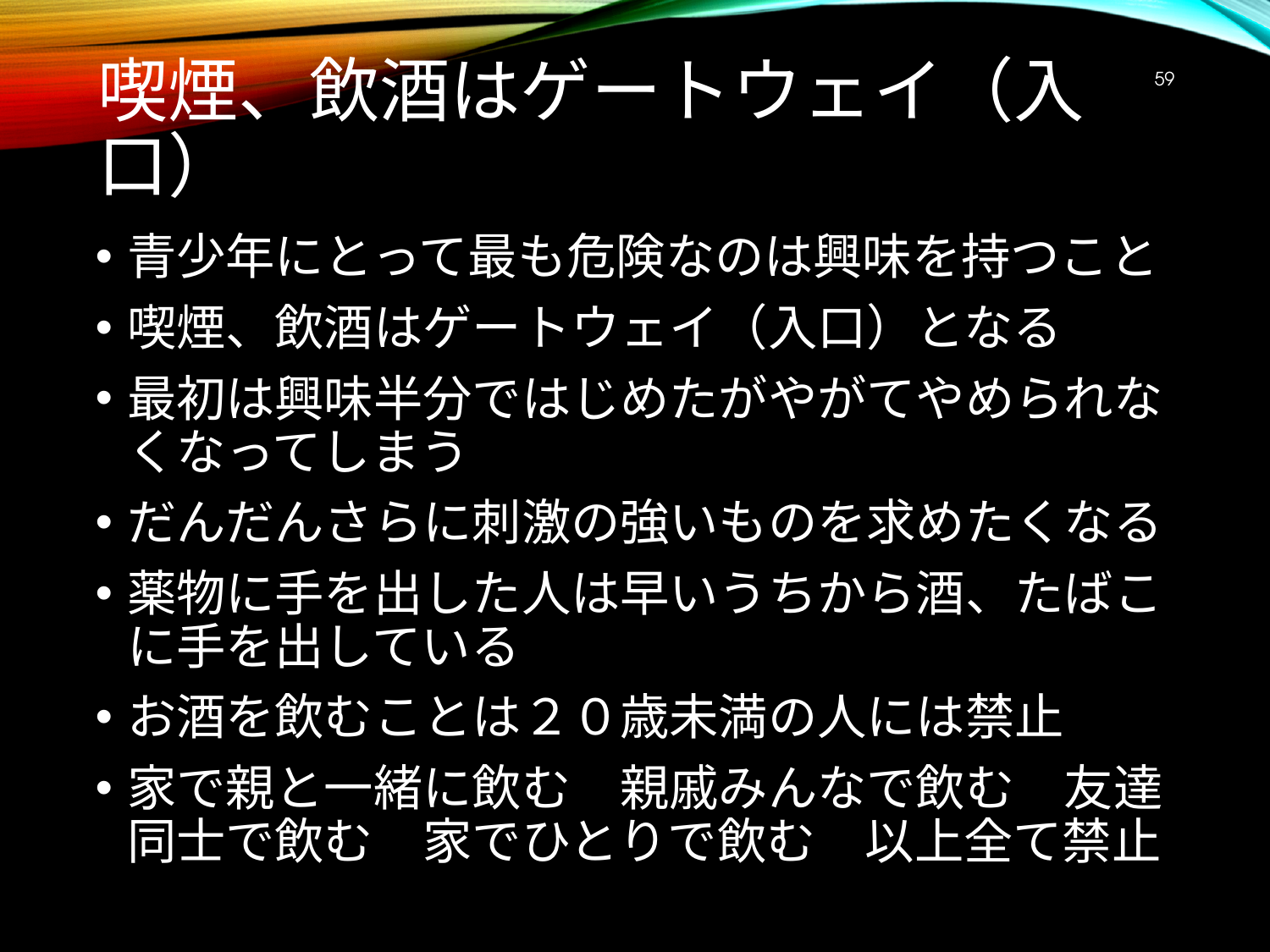

59
# 喫煙、飲酒はゲートウェイ（入口）
青少年にとって最も危険なのは興味を持つこと
喫煙、飲酒はゲートウェイ（入口）となる
最初は興味半分ではじめたがやがてやめられなくなってしまう
だんだんさらに刺激の強いものを求めたくなる
薬物に手を出した人は早いうちから酒、たばこに手を出している
お酒を飲むことは２０歳未満の人には禁止
家で親と一緒に飲む　親戚みんなで飲む　友達同士で飲む　家でひとりで飲む　以上全て禁止